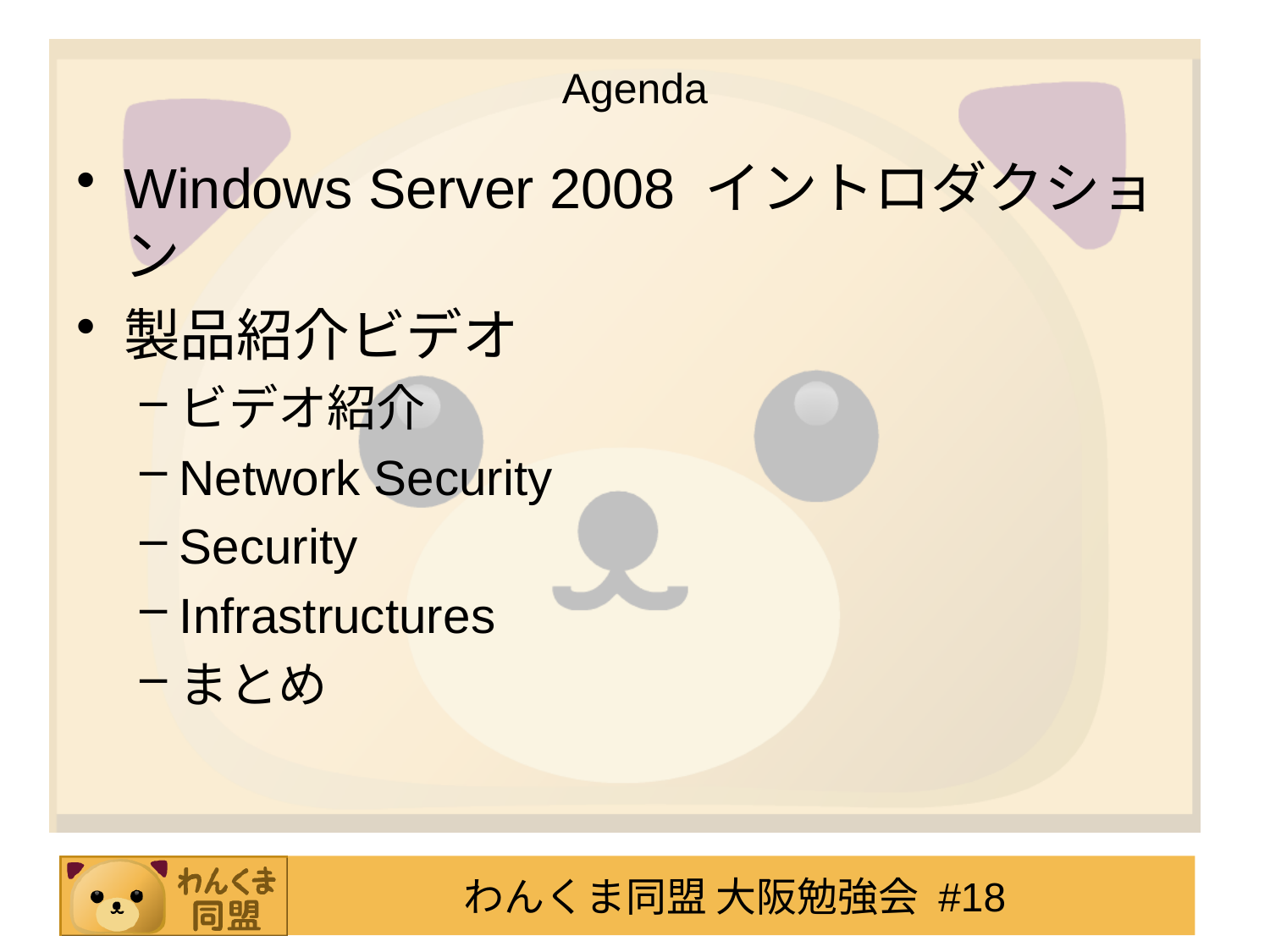

# Agenda
Windows Server 2008 イントロダクション
製品紹介ビデオ
ビデオ紹介
Network Security
Security
Infrastructures
まとめ